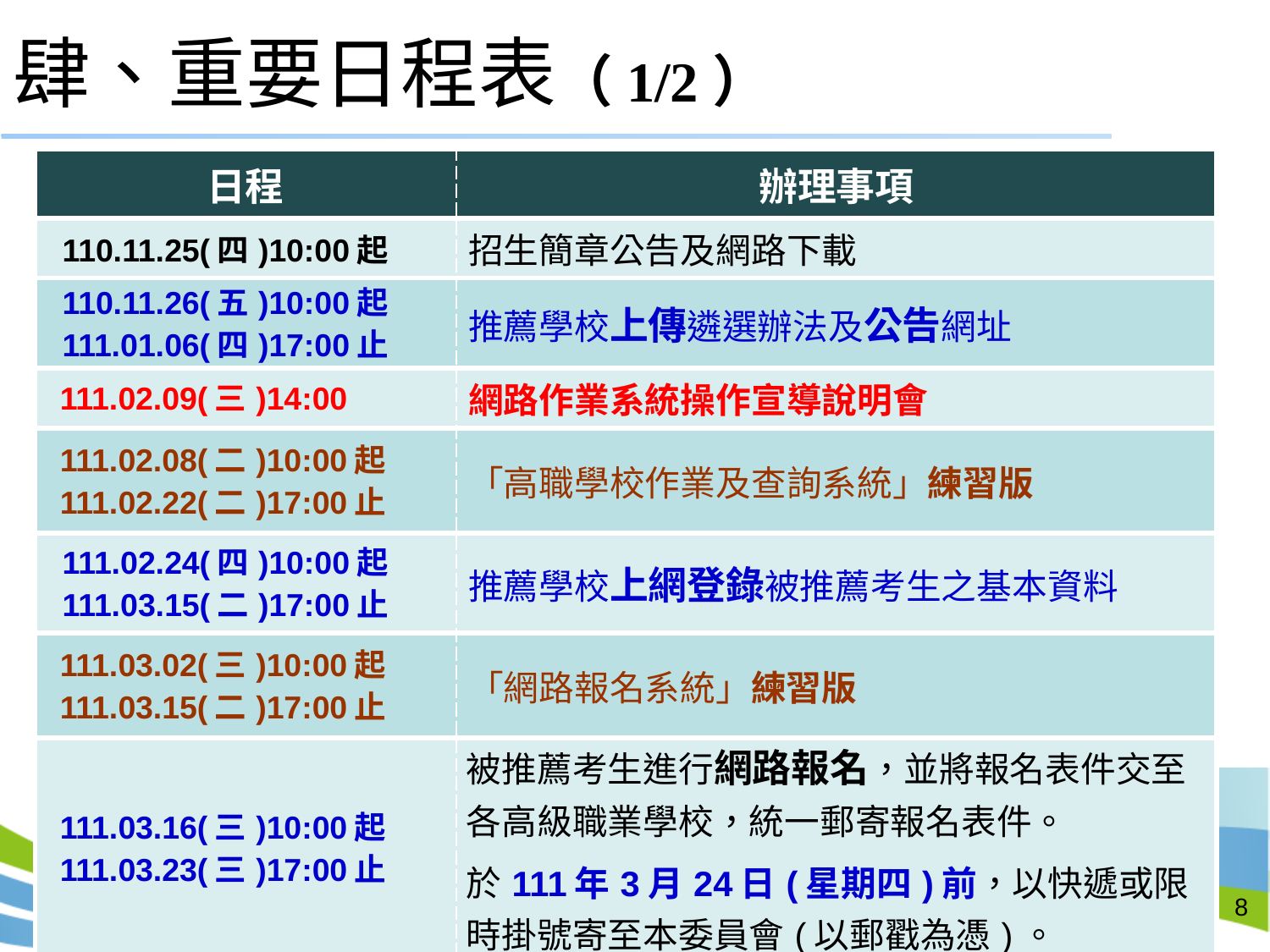

# 肆、重要日程表（1/2）
| 日程 | 辦理事項 |
| --- | --- |
| 110.11.25(四)10:00起 | 招生簡章公告及網路下載 |
| 110.11.26(五)10:00起 111.01.06(四)17:00止 | 推薦學校上傳遴選辦法及公告網址 |
| 111.02.09(三)14:00 | 網路作業系統操作宣導說明會 |
| 111.02.08(二)10:00起 111.02.22(二)17:00止 | 「高職學校作業及查詢系統」練習版 |
| 111.02.24(四)10:00起 111.03.15(二)17:00止 | 推薦學校上網登錄被推薦考生之基本資料 |
| 111.03.02(三)10:00起 111.03.15(二)17:00止 | 「網路報名系統」練習版 |
| 111.03.16(三)10:00起 111.03.23(三)17:00止 | 被推薦考生進行網路報名，並將報名表件交至各高級職業學校，統一郵寄報名表件。 於111年3月24日(星期四)前，以快遞或限時掛號寄至本委員會(以郵戳為憑)。 |
8